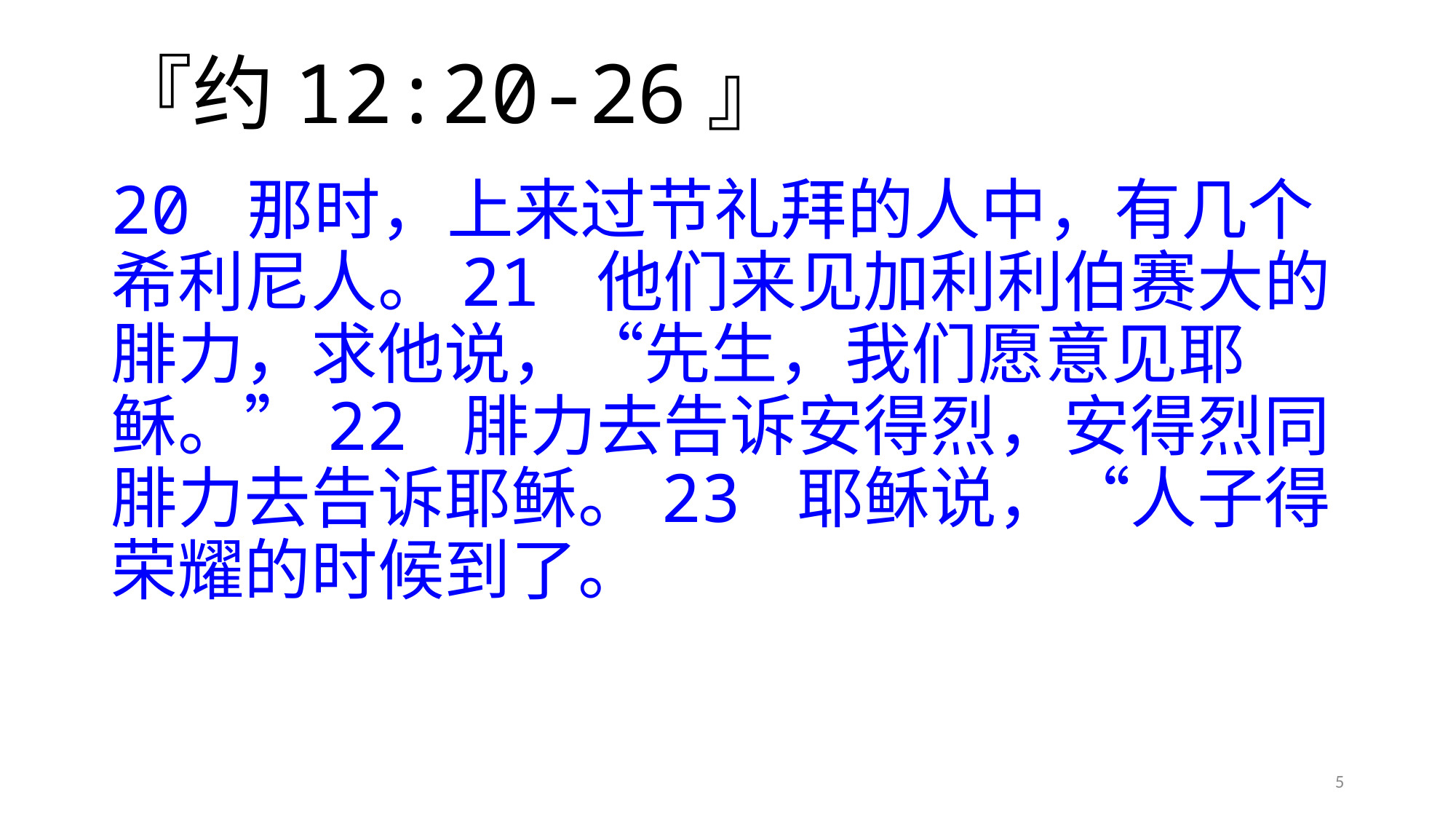

# 『约12:20-26』
20 那时，上来过节礼拜的人中，有几个希利尼人。21 他们来见加利利伯赛大的腓力，求他说，“先生，我们愿意见耶稣。”22 腓力去告诉安得烈，安得烈同腓力去告诉耶稣。23 耶稣说，“人子得荣耀的时候到了。
5